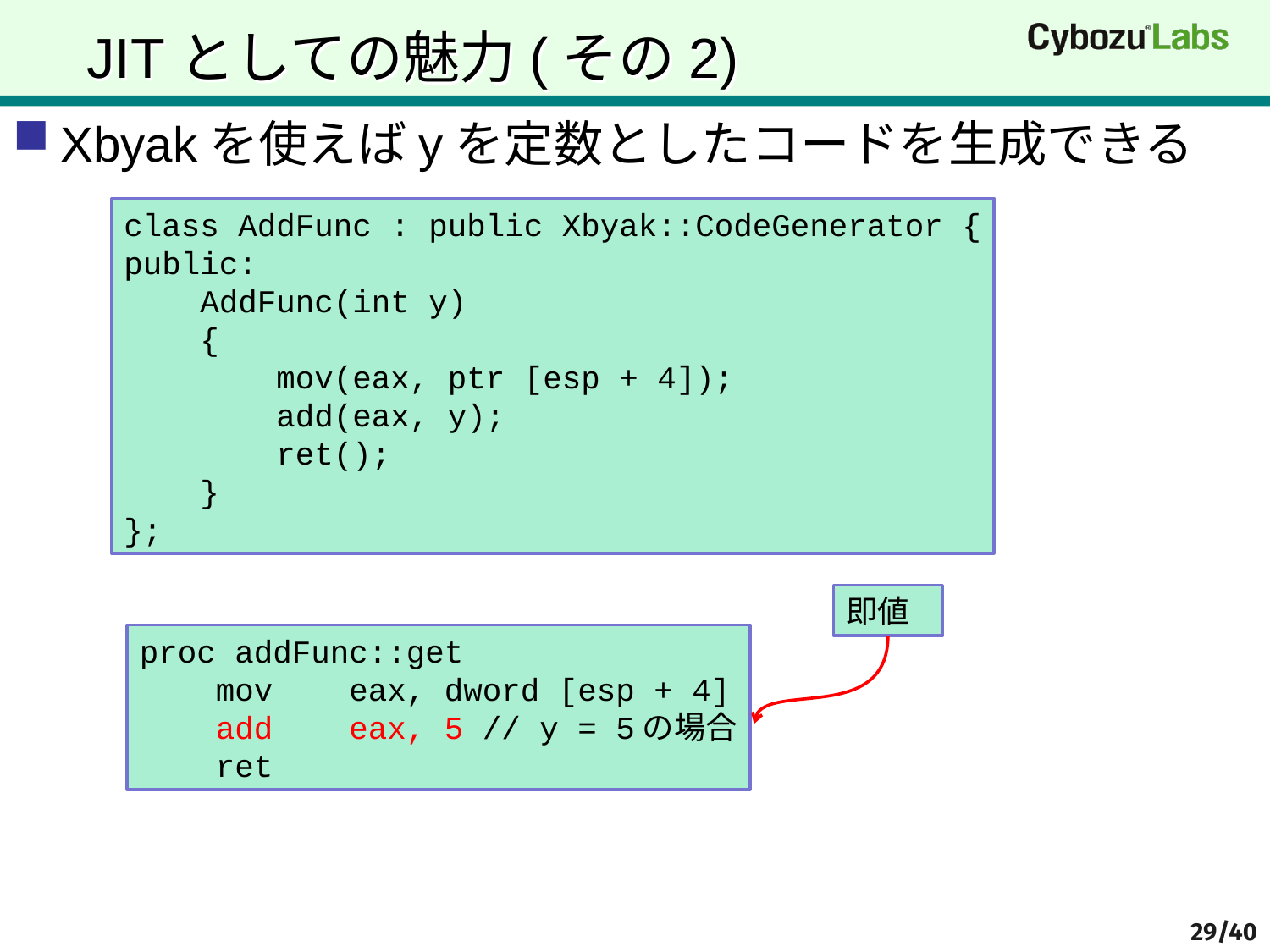

# JITとしての魅力(その2)
Xbyakを使えばyを定数としたコードを生成できる
class AddFunc : public Xbyak::CodeGenerator {
public:
    AddFunc(int y)
    {
        mov(eax, ptr [esp + 4]);
        add(eax, y);
        ret();
    }
};
即値
proc addFunc::get
    mov    eax, dword [esp + 4]
    add    eax, 5 // y = 5の場合
    ret

29/40